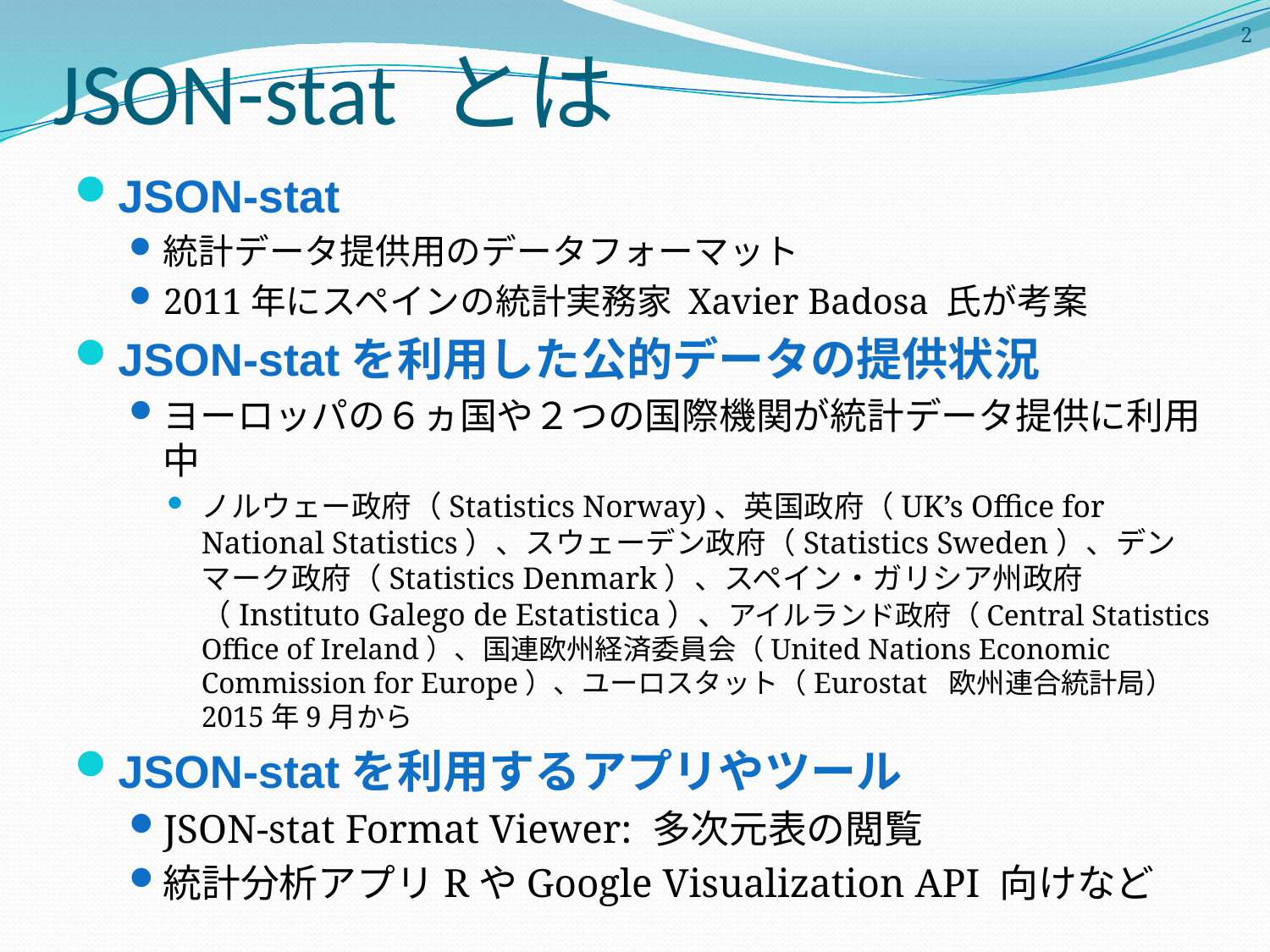

2
# JSON-stat とは
JSON-stat
統計データ提供用のデータフォーマット
2011年にスペインの統計実務家 Xavier Badosa 氏が考案
JSON-statを利用した公的データの提供状況
ヨーロッパの６ヵ国や２つの国際機関が統計データ提供に利用中
ノルウェー政府（Statistics Norway)、英国政府（UK’s Office for National Statistics）、スウェーデン政府（Statistics Sweden）、デンマーク政府（Statistics Denmark）、スペイン・ガリシア州政府（Instituto Galego de Estatistica）、アイルランド政府（Central Statistics Office of Ireland）、国連欧州経済委員会（United Nations Economic Commission for Europe）、ユーロスタット（Eurostat  欧州連合統計局）　2015年9月から
JSON-statを利用するアプリやツール
JSON-stat Format Viewer: 多次元表の閲覧
統計分析アプリRやGoogle Visualization API 向けなど